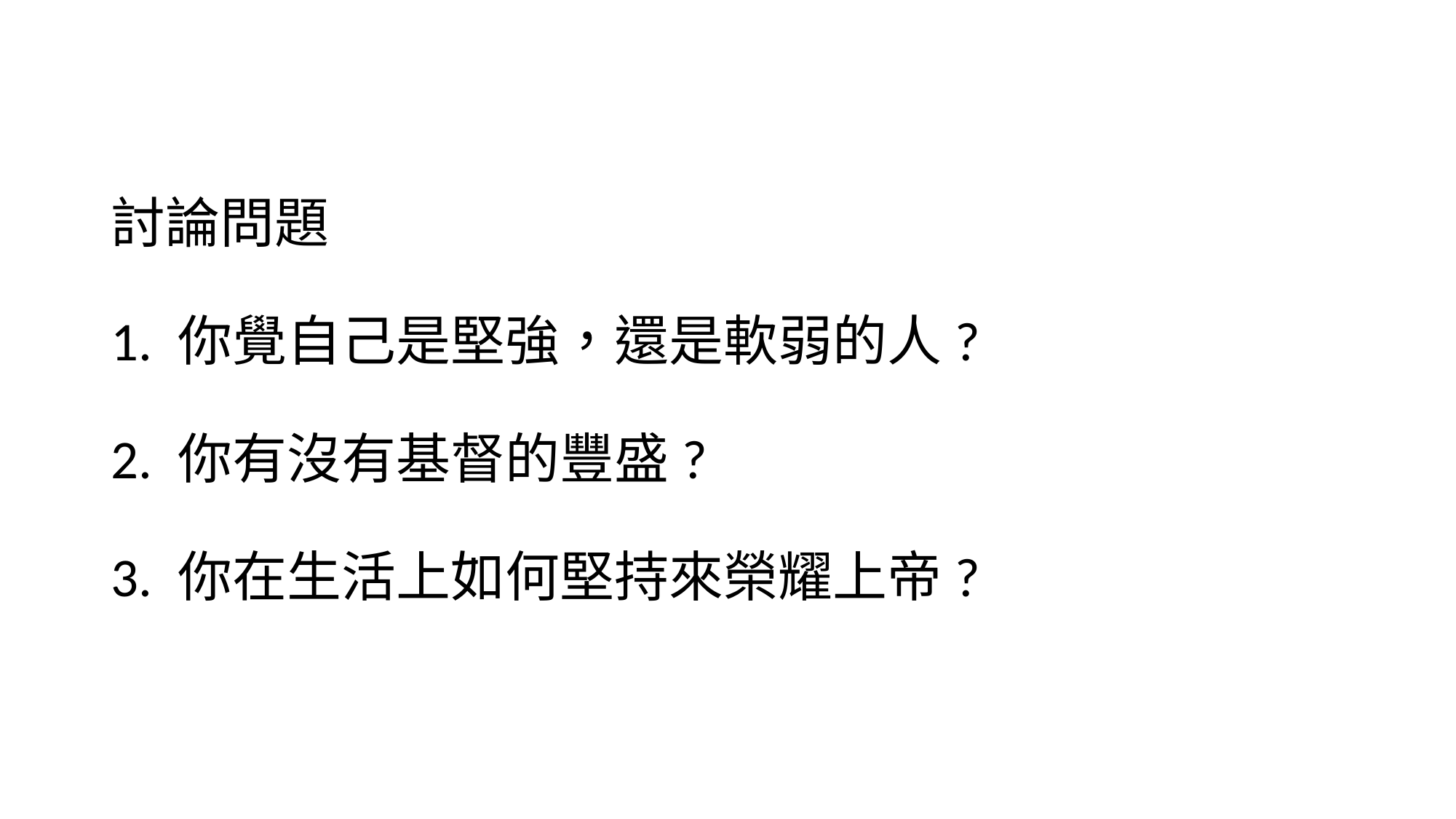

# 討論問題 1. 你覺自己是堅強，還是軟弱的人? 2. 你有沒有基督的豐盛? 3. 你在生活上如何堅持來榮耀上帝?